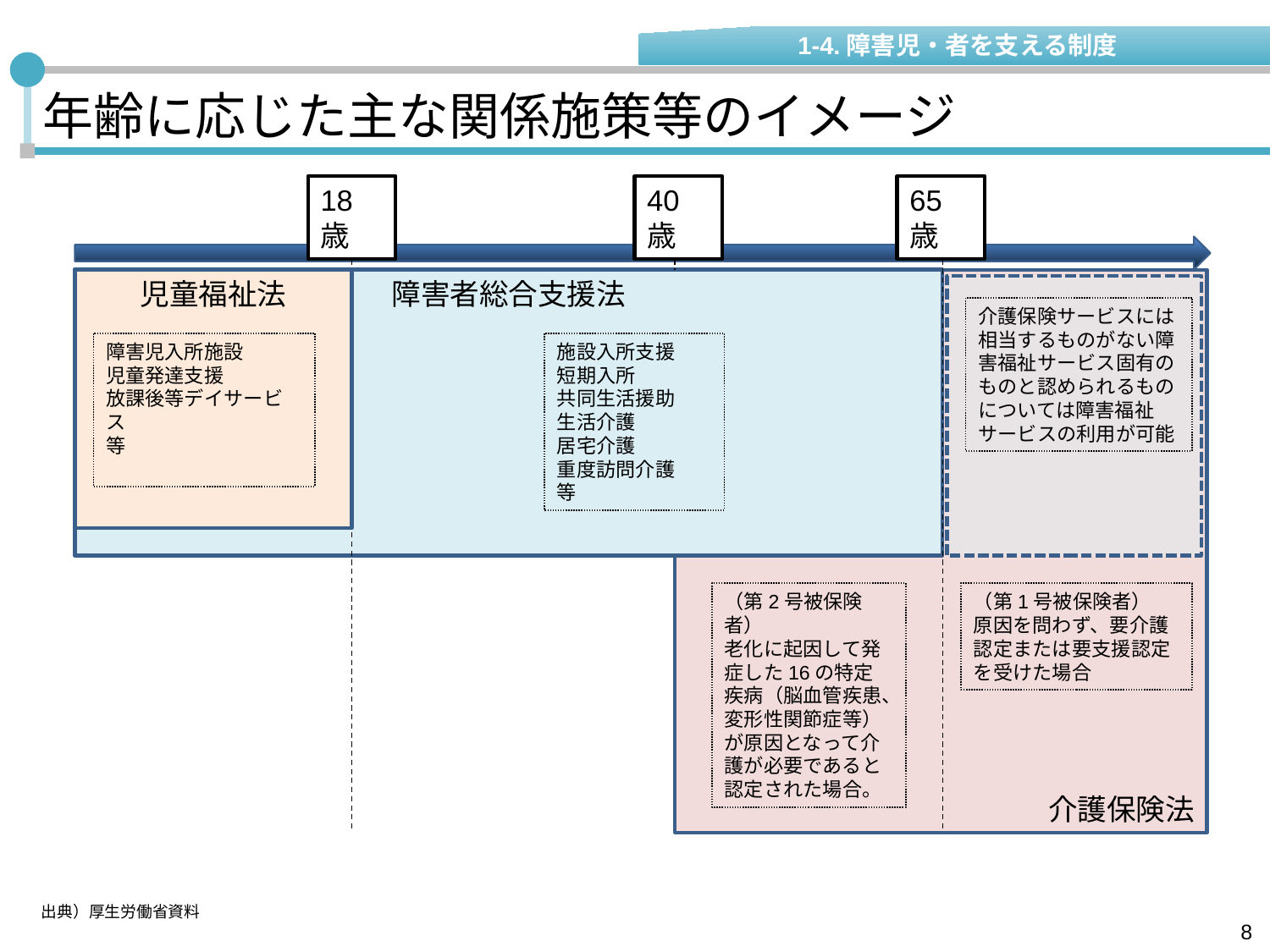

1-4.障害児・者を支える制度
# 年齢に応じた主な関係施策等のイメージ
18歳
40歳
65歳

児童福祉法
障害者総合支援法
介護保険法

介護保険サービスには相当するものがない障害福祉サービス固有のものと認められるものについては障害福祉サービスの利用が可能
障害児入所施設
児童発達支援
放課後等デイサービス
等

施設入所支援
短期入所
共同生活援助
生活介護
居宅介護
重度訪問介護
等
（第2号被保険者）
老化に起因して発症した16の特定疾病（脳血管疾患、変形性関節症等）が原因となって介護が必要であると認定された場合。
（第1号被保険者）
原因を問わず、要介護認定または要支援認定を受けた場合
出典）厚生労働省資料
8